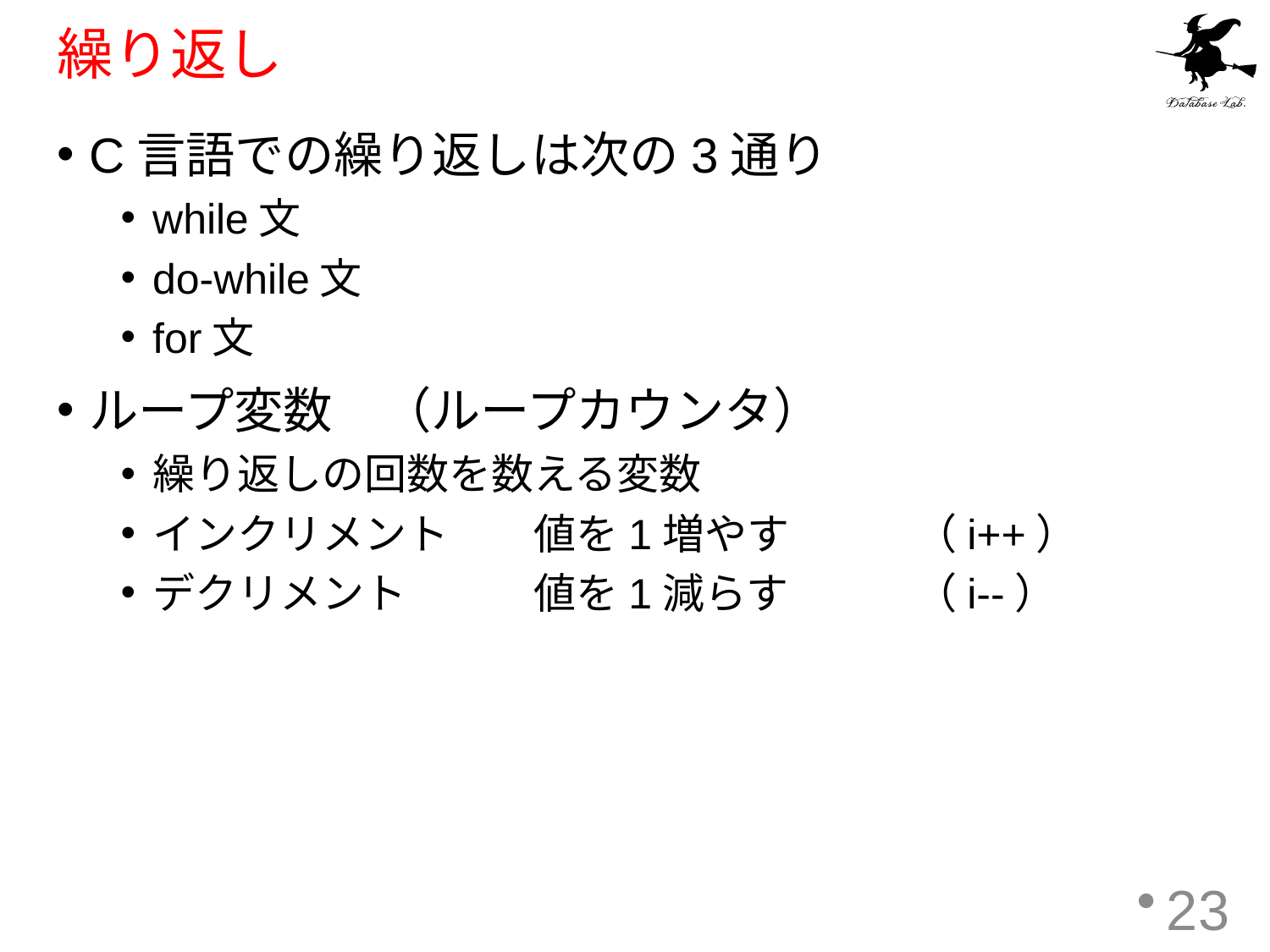

# 繰り返し
C言語での繰り返しは次の3通り
while文
do-while文
for文
ループ変数　（ループカウンタ）
繰り返しの回数を数える変数
インクリメント	値を1増やす	（i++）
デクリメント	値を1減らす	（i--）
23